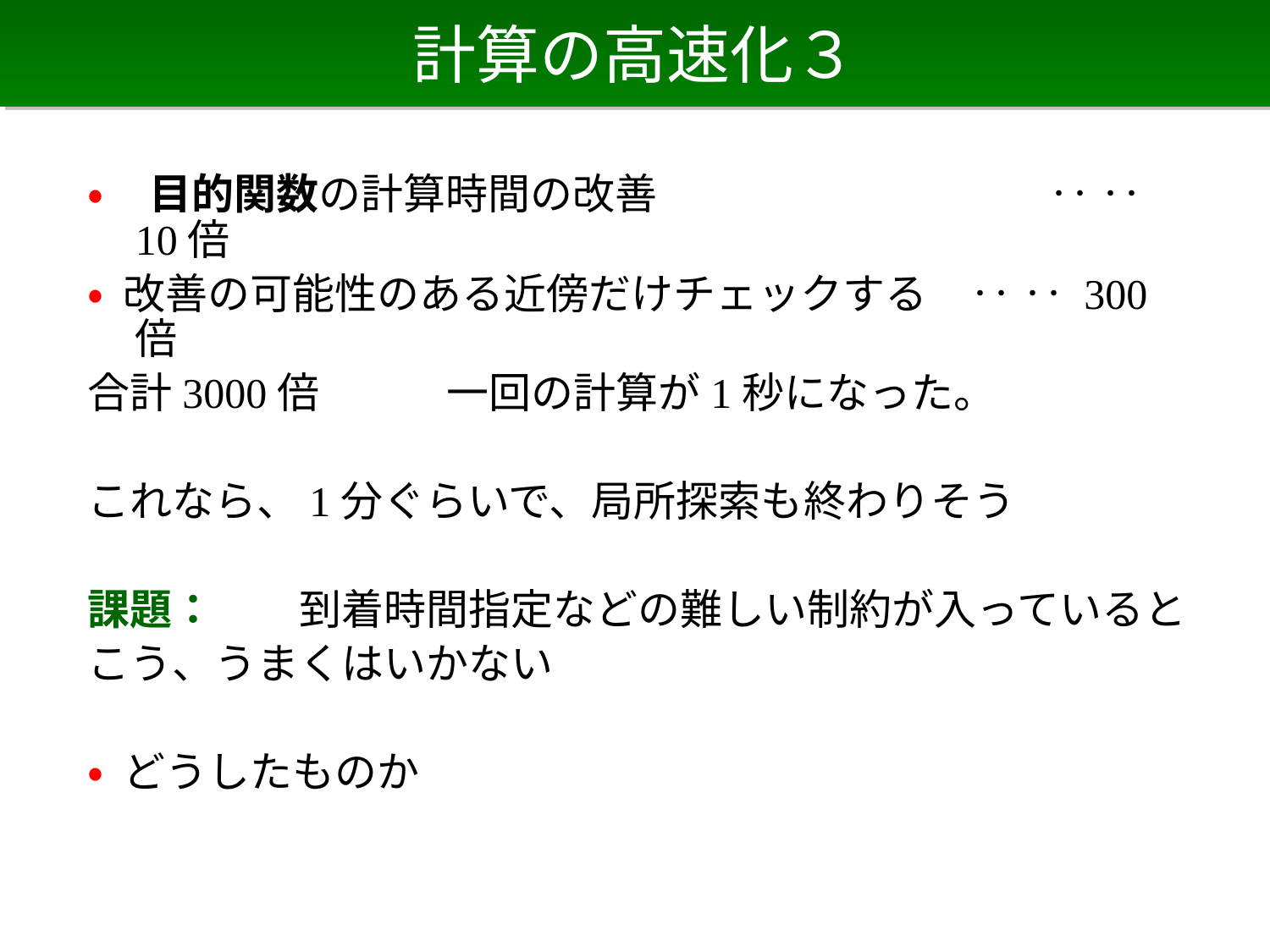

# 計算の高速化３
• 目的関数の計算時間の改善　　　　　　　　　 ‥ ‥ 10倍
• 改善の可能性のある近傍だけチェックする　‥ ‥ 300倍
合計3000倍　　　一回の計算が1秒になった。

これなら、1分ぐらいで、局所探索も終わりそう

課題：　　到着時間指定などの難しい制約が入っていると
こう、うまくはいかない

• どうしたものか